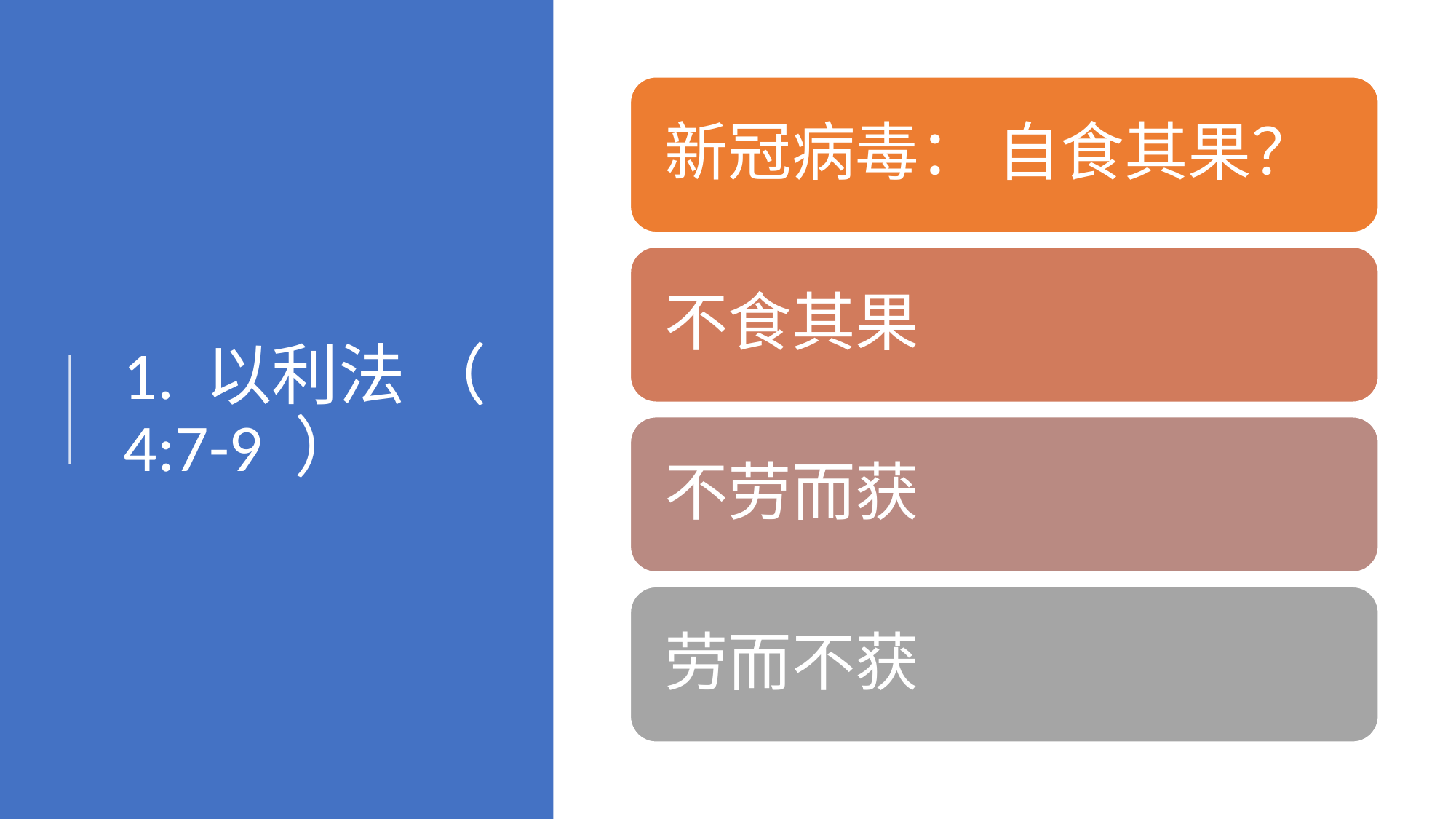

新冠病毒： 自食其果？
不食其果
不劳而获
劳而不获
# 1. 以利法 （ 4:7-9 ）